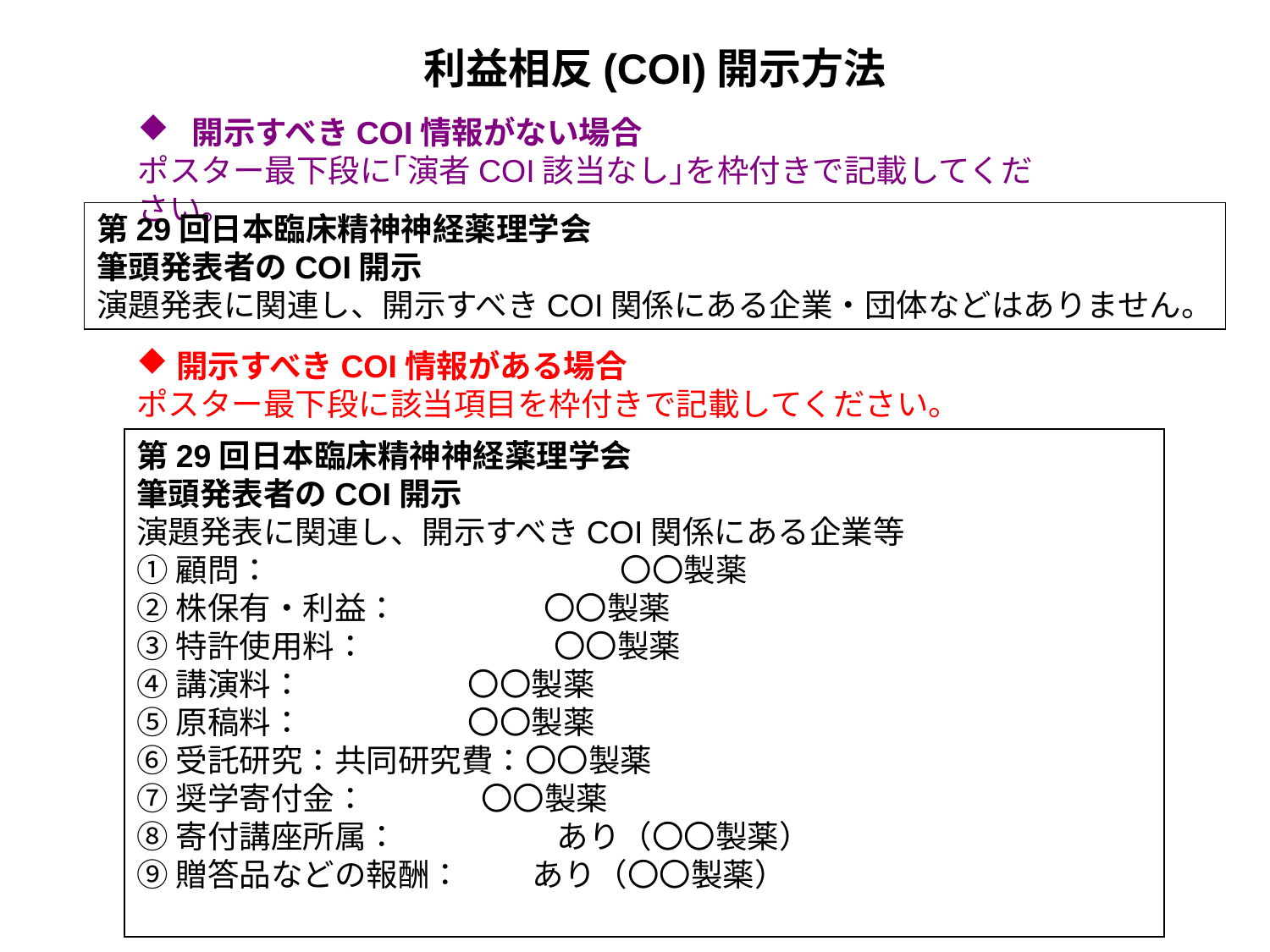

利益相反(COI)開示方法
 開示すべきCOI情報がない場合
ポスター最下段に｢演者COI該当なし｣を枠付きで記載してください。
第29回日本臨床精神神経薬理学会
筆頭発表者のCOI開示
演題発表に関連し、開示すべきCOI関係にある企業・団体などはありません。
開示すべきCOI情報がある場合
ポスター最下段に該当項⽬を枠付きで記載してください。
第29回日本臨床精神神経薬理学会
筆頭発表者のCOI開示
演題発表に関連し、開示すべきCOI関係にある企業等
①顧問：　　　　　　　　　　　〇〇製薬
②株保有・利益：　　　       〇〇製薬
③特許使用料：    　　　　　〇〇製薬
④講演料：                       〇〇製薬
⑤原稿料：                       〇〇製薬
⑥受託研究：共同研究費：〇〇製薬
⑦奨学寄付金：                〇〇製薬
⑧寄付講座所属：　　　　　あり（〇〇製薬）
⑨贈答品などの報酬：　　 あり（〇〇製薬）